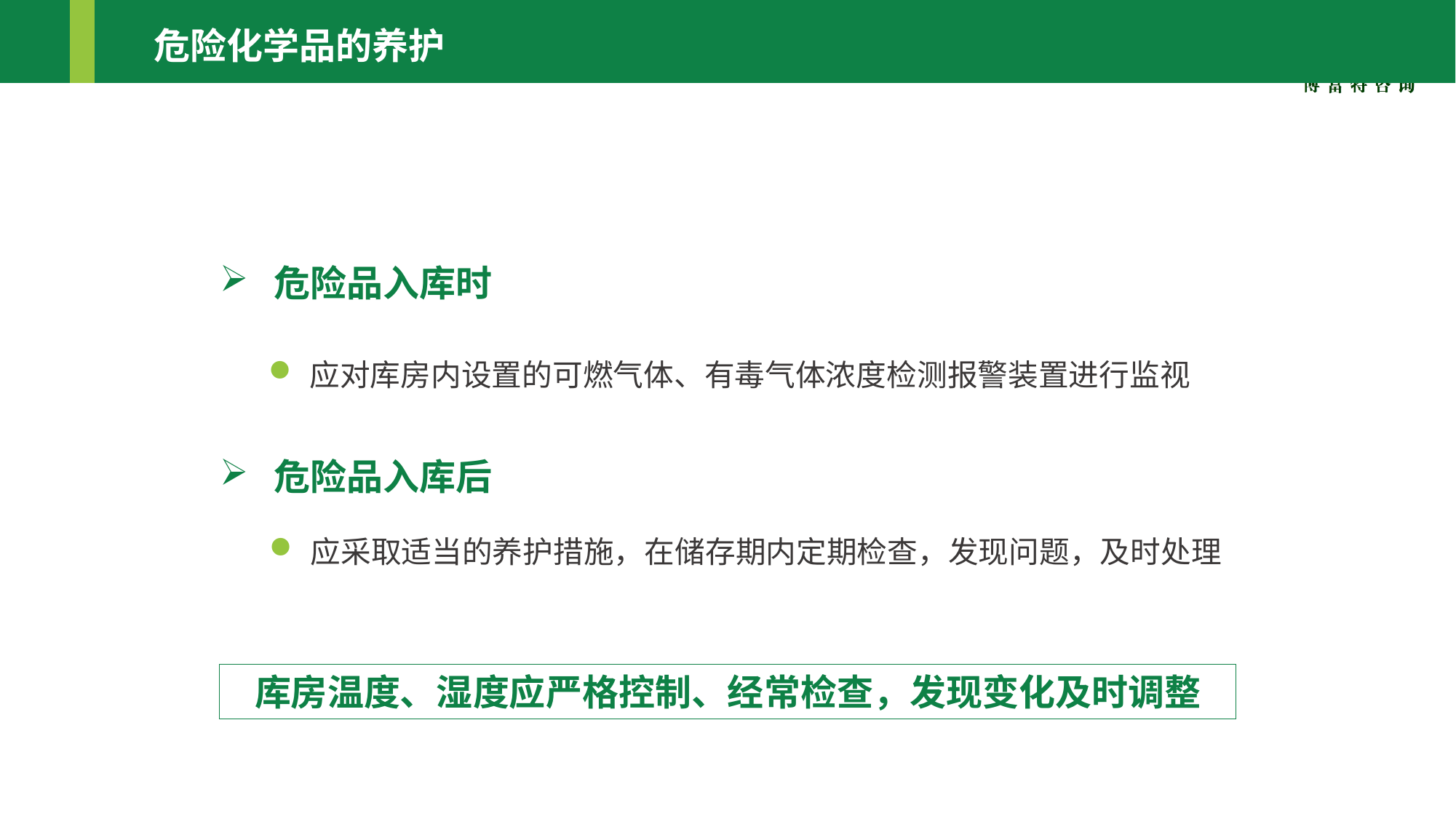

危险化学品的养护
  危险品入库时

应对库房内设置的可燃气体、有毒气体浓度检测报警装置进行监视
  危险品入库后
应采取适当的养护措施，在储存期内定期检查，发现问题，及时处理
库房温度、湿度应严格控制、经常检查，发现变化及时调整